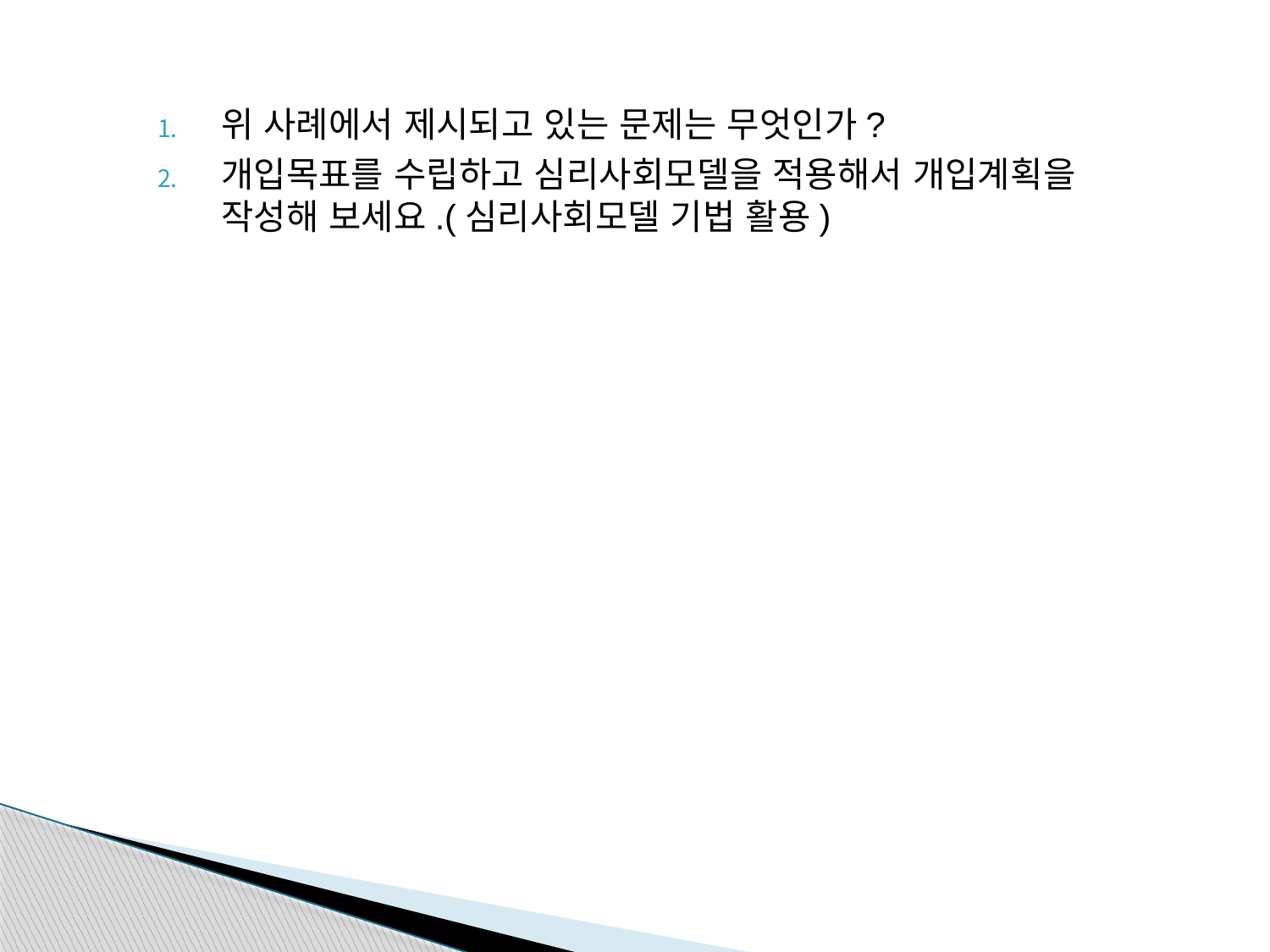

위 사례에서 제시되고 있는 문제는 무엇인가?
개입목표를 수립하고 심리사회모델을 적용해서 개입계획을 작성해 보세요.(심리사회모델 기법 활용)